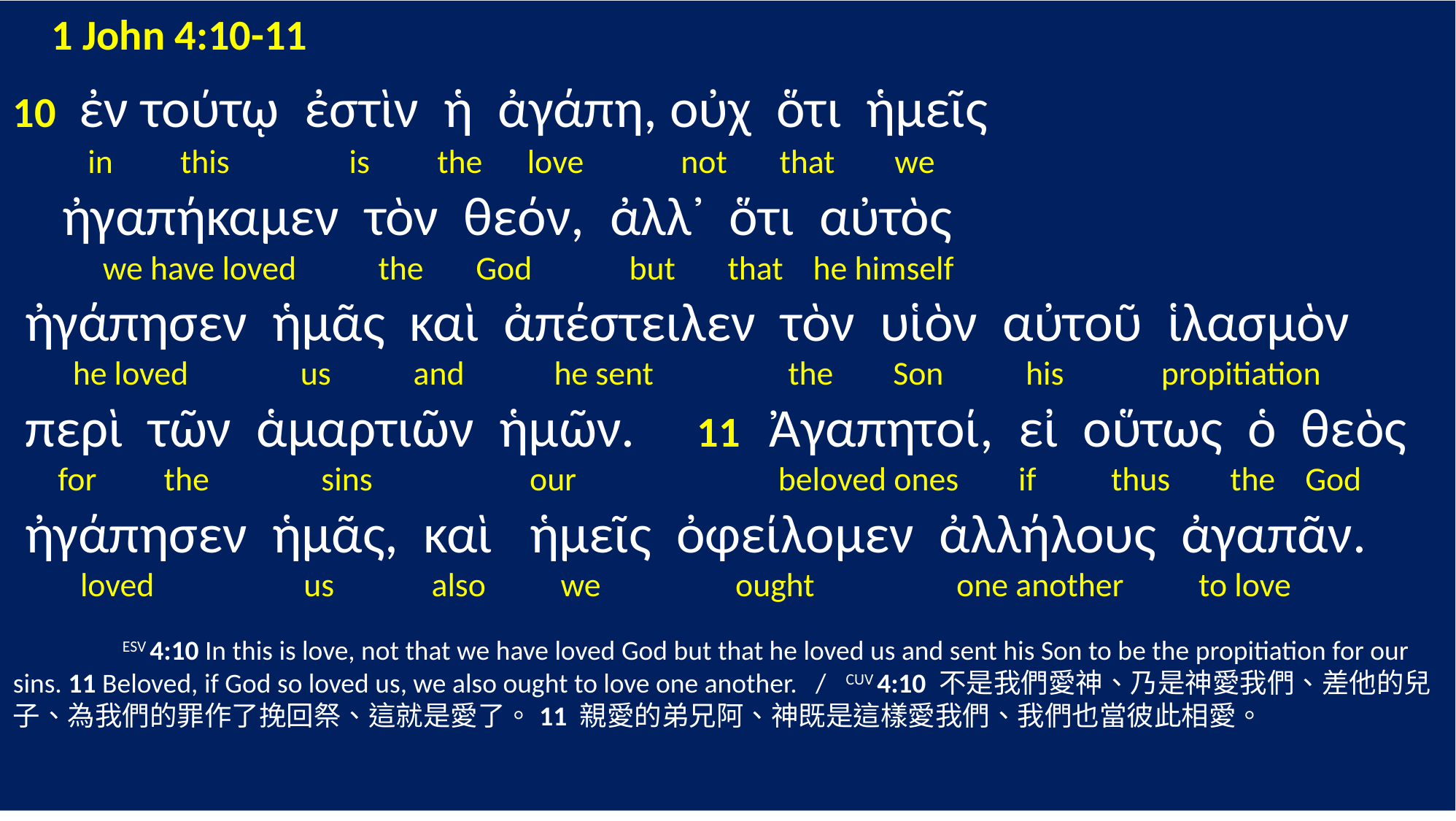

1 John 4:10-11

10  ἐν τούτῳ  ἐστὶν  ἡ  ἀγάπη, οὐχ  ὅτι  ἡμεῖς
          in         this                is         the      love             not       that        we
    ἠγαπήκαμεν  τὸν  θεόν,  ἀλλ᾽  ὅτι  αὐτὸς
            we have loved           the       God             but       that    he himself
 ἠγάπησεν  ἡμᾶς  καὶ  ἀπέστειλεν  τὸν  υἱὸν  αὐτοῦ  ἱλασμὸν
        he loved               us           and            he sent                  the        Son           his             propitiation
 περὶ  τῶν  ἁμαρτιῶν  ἡμῶν.     11   Ἀγαπητοί,  εἰ  οὕτως  ὁ  θεὸς
      for         the               sins                     our                           beloved ones        if          thus        the    God
 ἠγάπησεν  ἡμᾶς,  καὶ   ἡμεῖς  ὀφείλομεν  ἀλλήλους  ἀγαπᾶν.
         loved                    us             also          we                  ought                   one another          to love

	ESV 4:10 In this is love, not that we have loved God but that he loved us and sent his Son to be the propitiation for our sins. 11 Beloved, if God so loved us, we also ought to love one another.   /   CUV 4:10 不是我們愛神、乃是神愛我們、差他的兒子、為我們的罪作了挽回祭、這就是愛了。11 親愛的弟兄阿、神既是這樣愛我們、我們也當彼此相愛。